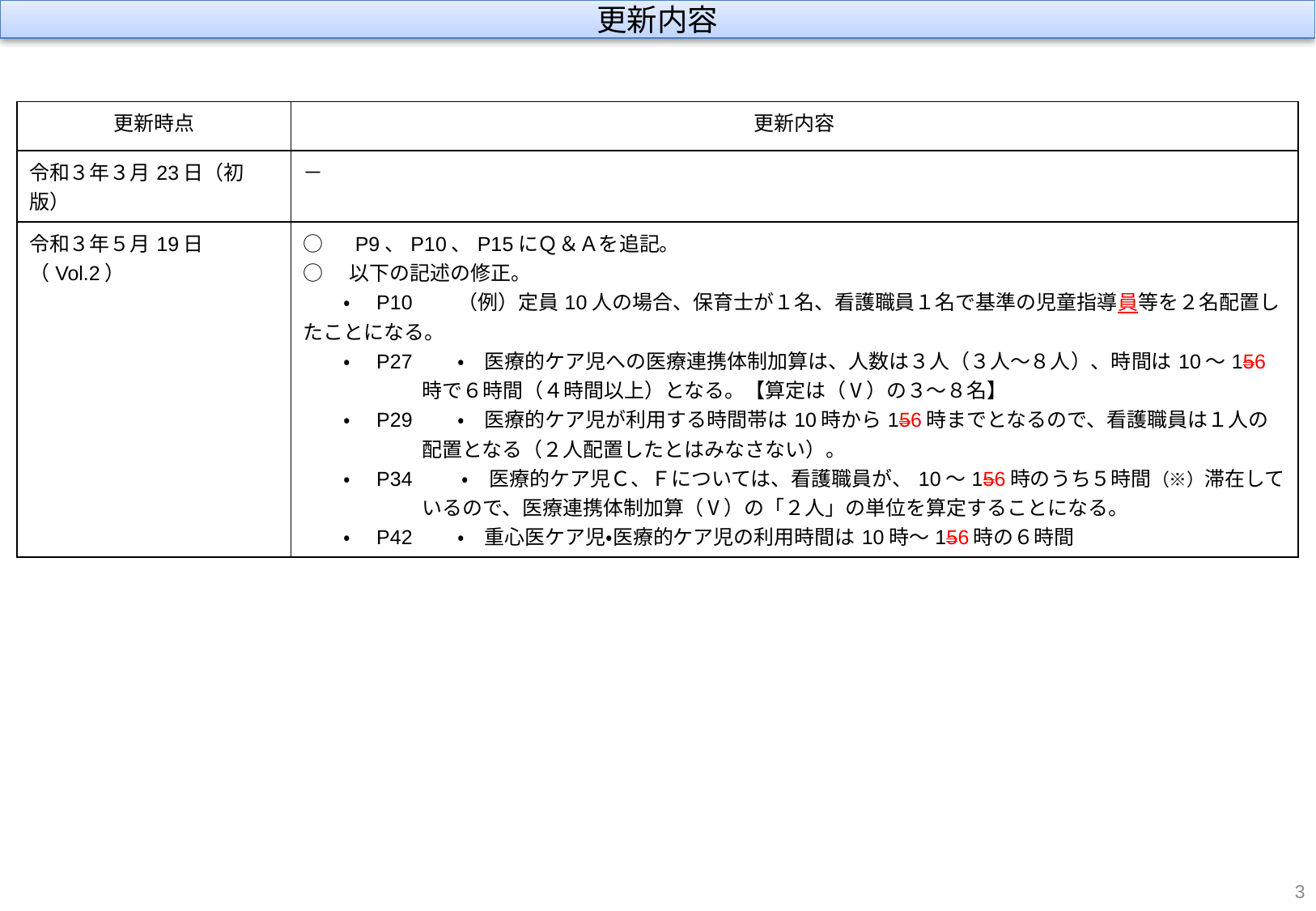

更新内容
| 更新時点 | 更新内容 |
| --- | --- |
| 令和３年３月23日（初版） | － |
| 令和３年５月19日（Vol.2） | ○　P9、P10、P15にＱ＆Ａを追記。 ○　以下の記述の修正。 　　・　P10　　（例）定員10人の場合、保育士が１名、看護職員１名で基準の児童指導員等を２名配置したことになる。 　　・　P27　　・　医療的ケア児への医療連携体制加算は、人数は３人（３人～８人）、時間は10～156時で６時間（４時間以上）となる。【算定は（Ⅴ）の３～８名】 　　・　P29　　・　医療的ケア児が利用する時間帯は10時から156時までとなるので、看護職員は１人の配置となる（２人配置したとはみなさない）。 　　・　P34　　 ・　医療的ケア児Ｃ、Ｆについては、看護職員が、10～156時のうち５時間（※）滞在しているので、医療連携体制加算（Ⅴ）の「２人」の単位を算定することになる。 　　・　P42　　・　重心医ケア児・医療的ケア児の利用時間は10時～156時の６時間 |
3